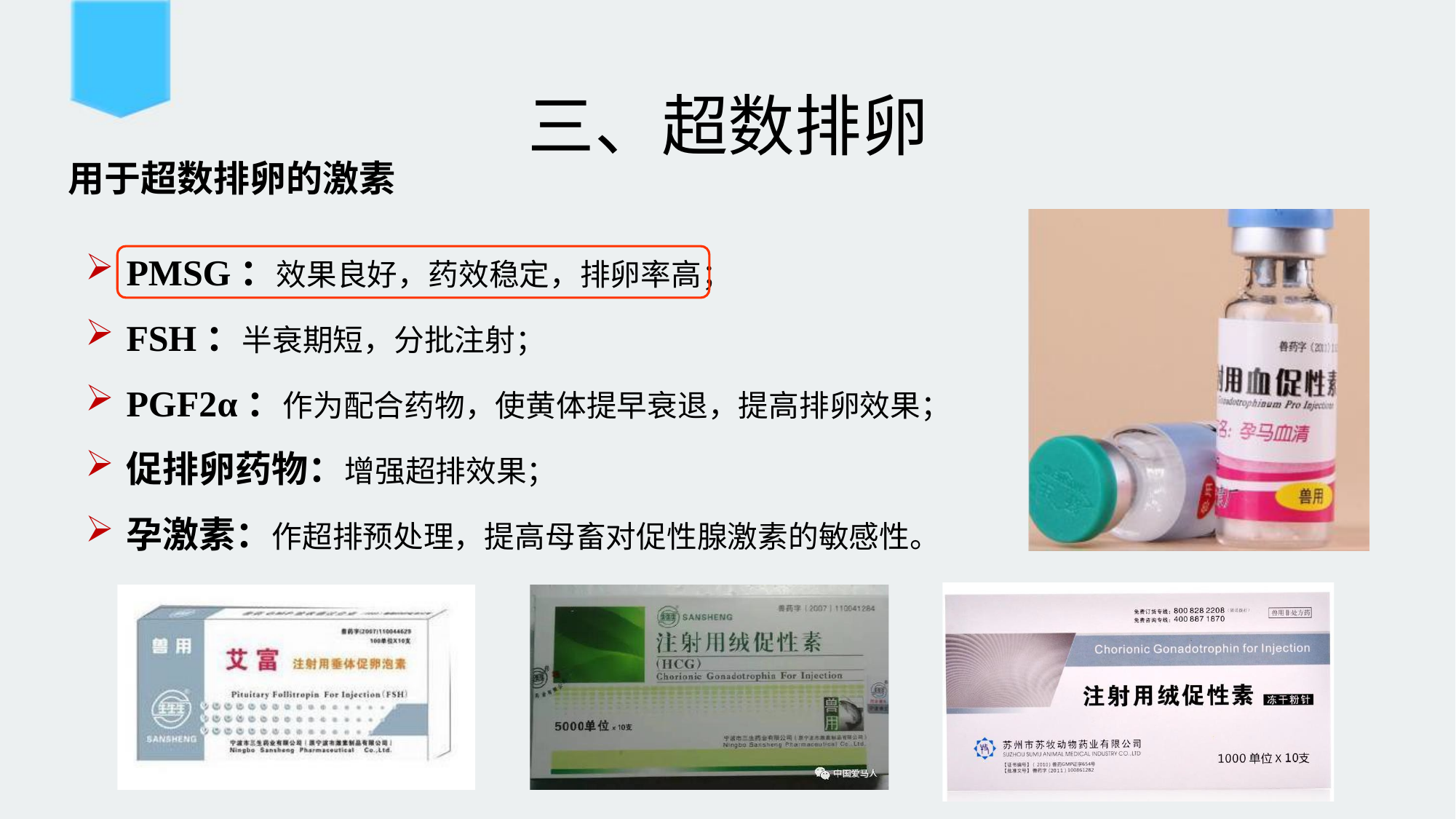

# 三、超数排卵
用于超数排卵的激素

PMSG：效果良好，药效稳定，排卵率高；
FSH：半衰期短，分批注射；
PGF2α：作为配合药物，使黄体提早衰退，提高排卵效果；
促排卵药物：增强超排效果；
孕激素：作超排预处理，提高母畜对促性腺激素的敏感性。